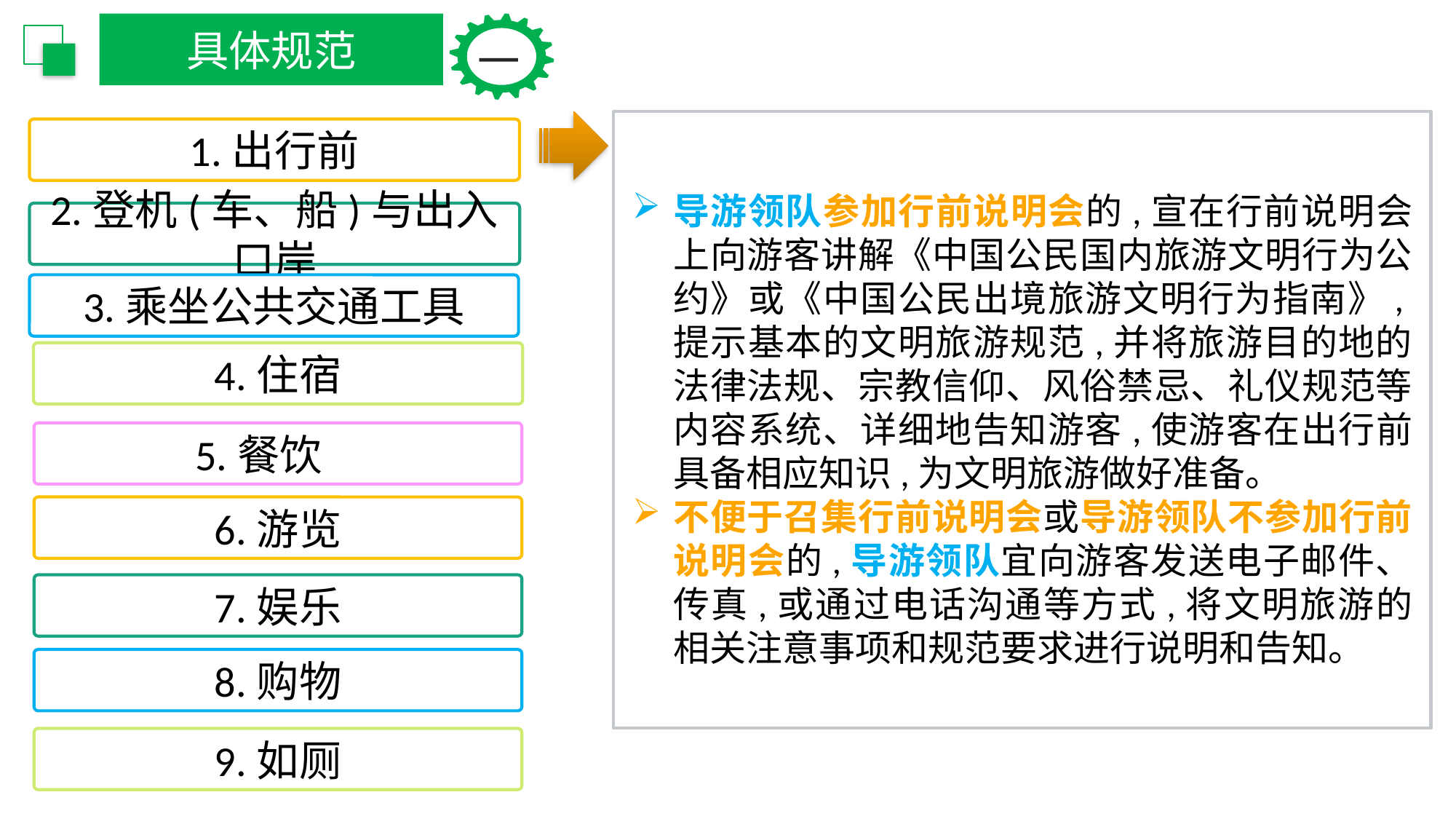

具体规范

一

1.出行前

导游领队参加行前说明会的,宣在行前说明会上向游客讲解《中国公民国内旅游文明行为公约》或《中国公民出境旅游文明行为指南》,提示基本的文明旅游规范,并将旅游目的地的法律法规、宗教信仰、风俗禁忌、礼仪规范等内容系统、详细地告知游客,使游客在出行前具备相应知识,为文明旅游做好准备。
不便于召集行前说明会或导游领队不参加行前说明会的,导游领队宜向游客发送电子邮件、传真,或通过电话沟通等方式,将文明旅游的相关注意事项和规范要求进行说明和告知。
2.登机(车、船)与出入口岸
3.乘坐公共交通工具
4.住宿
5.餐饮
6.游览
7.娱乐
8.购物
9.如厕